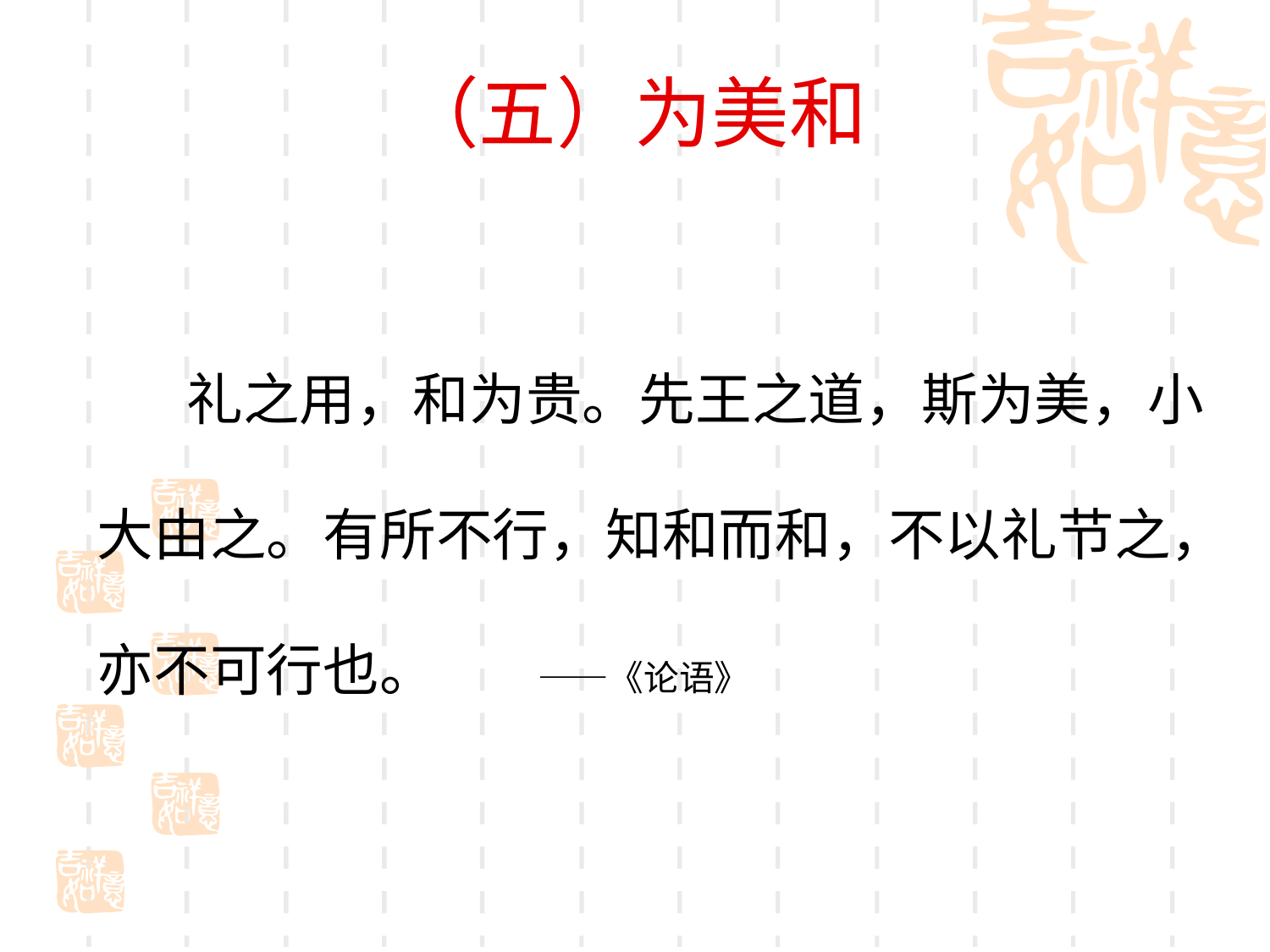

# （五）为美和

      礼之用，和为贵。先王之道，斯为美，小大由之。有所不行，知和而和，不以礼节之，亦不可行也。        ——《论语》